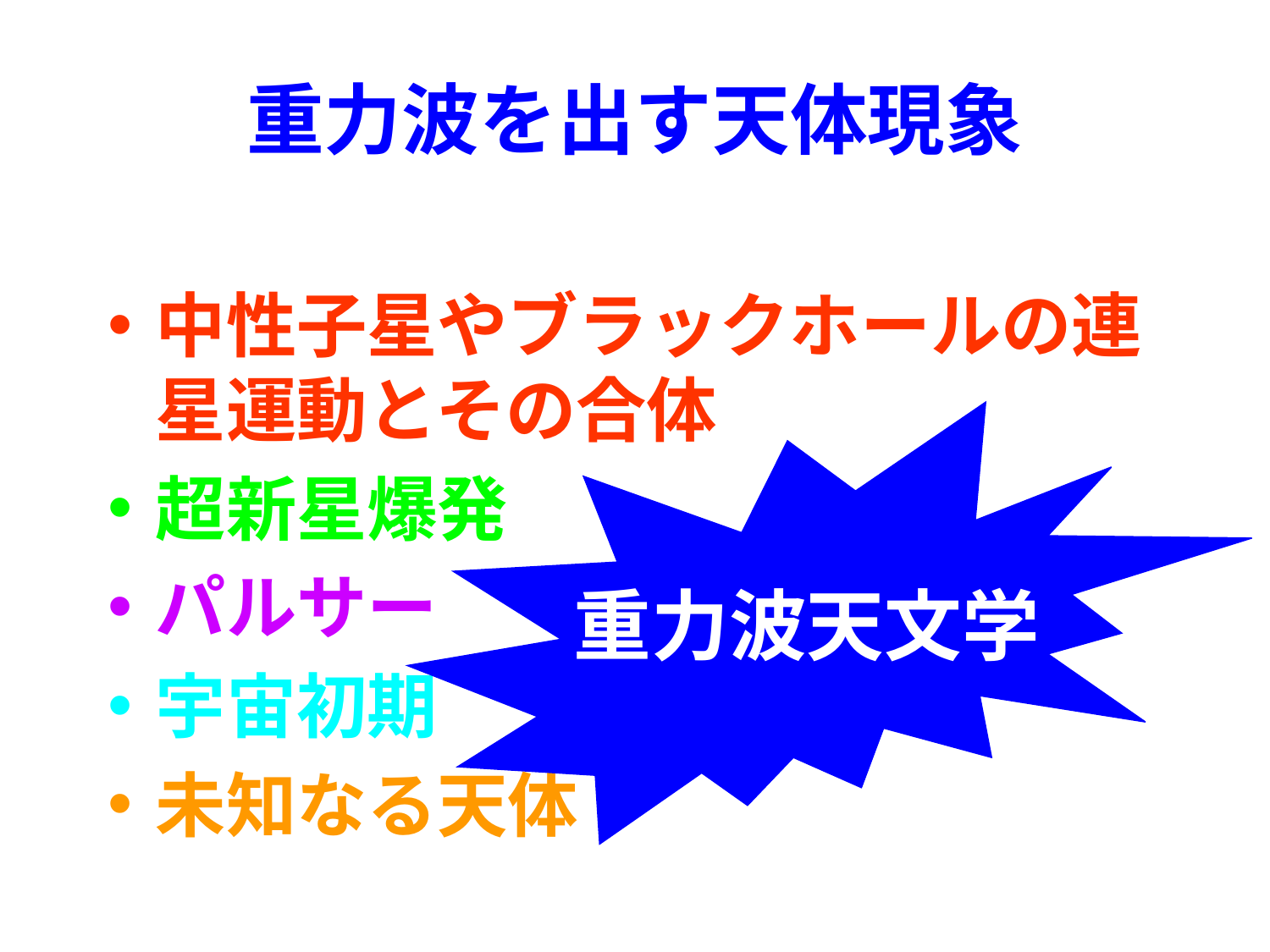

# 重力波を出す天体現象
中性子星やブラックホールの連星運動とその合体
超新星爆発
パルサー
宇宙初期
未知なる天体

重力波天文学